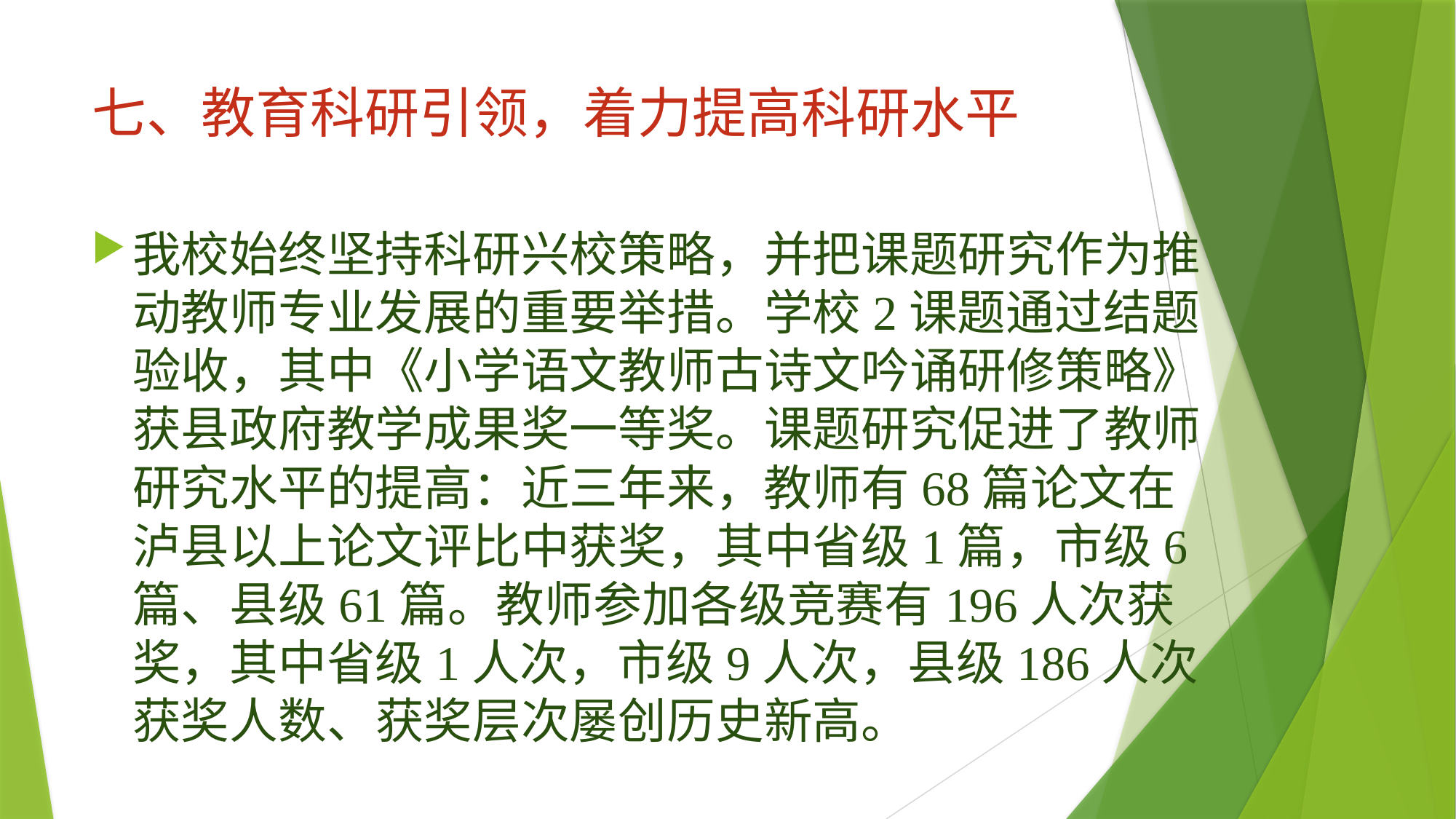

# 七、教育科研引领，着力提高科研水平
我校始终坚持科研兴校策略，并把课题研究作为推动教师专业发展的重要举措。学校2课题通过结题验收，其中《小学语文教师古诗文吟诵研修策略》获县政府教学成果奖一等奖。课题研究促进了教师研究水平的提高：近三年来，教师有68篇论文在泸县以上论文评比中获奖，其中省级1篇，市级6篇、县级61篇。教师参加各级竞赛有196人次获奖，其中省级1人次，市级9人次，县级186人次获奖人数、获奖层次屡创历史新高。